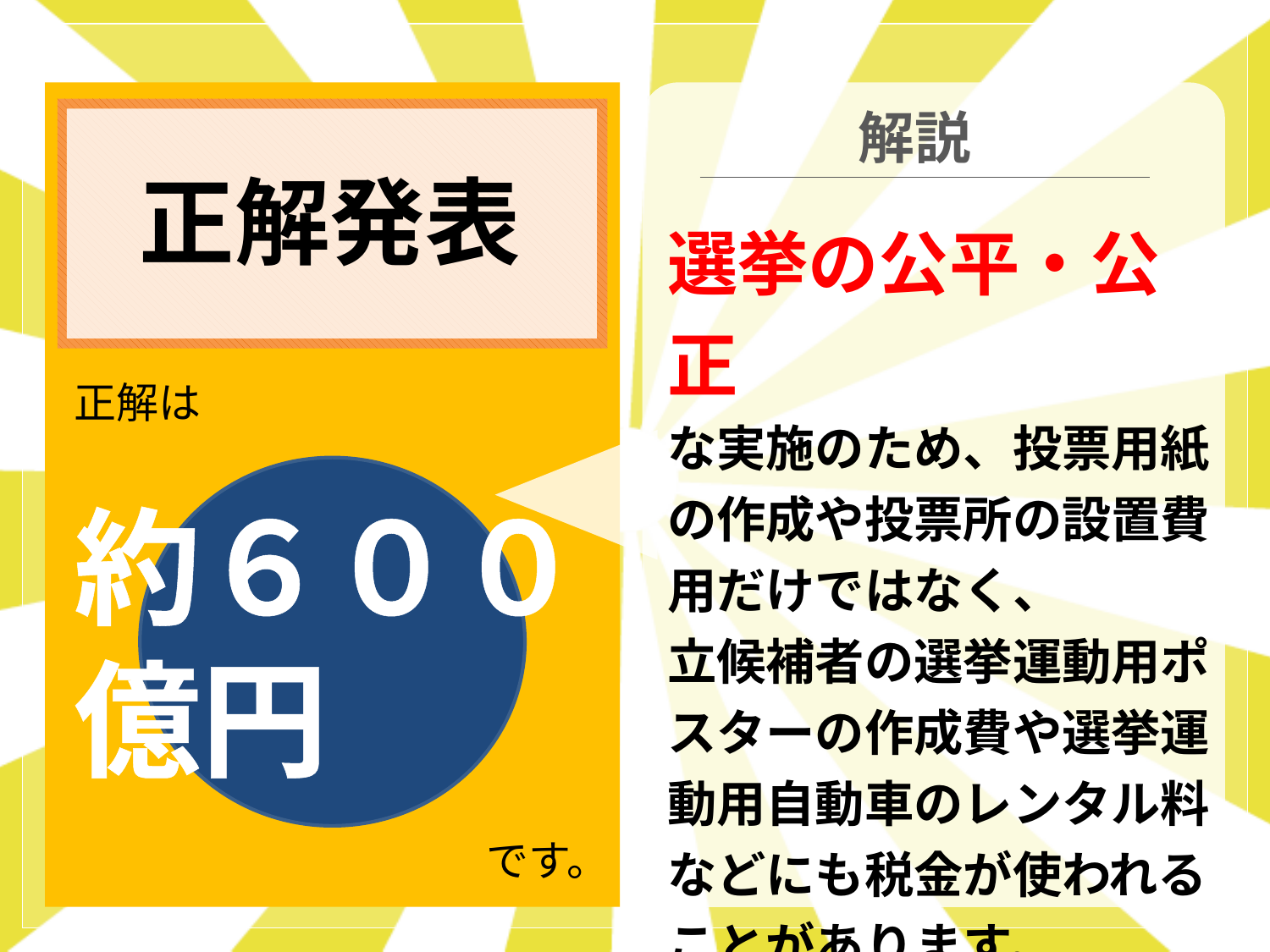

解説
正解発表
選挙の公平・公正
な実施のため、投票用紙の作成や投票所の設置費用だけではなく、
立候補者の選挙運動用ポスターの作成費や選挙運動用自動車のレンタル料などにも税金が使われることがあります。
正解は

約６００
億円
です。